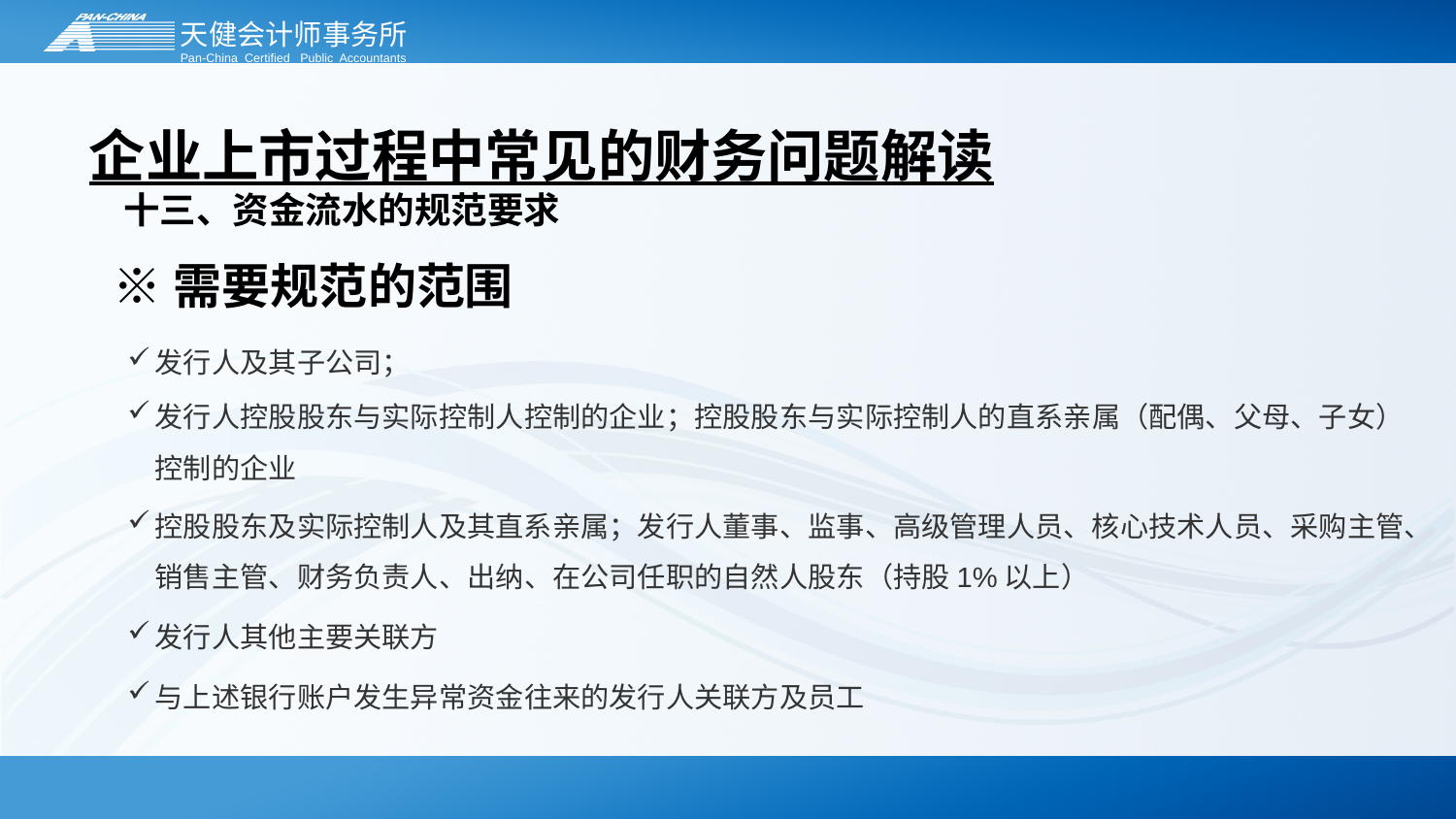

# 企业上市过程中常见的财务问题解读
十三、资金流水的规范要求
※需要规范的范围
发行人及其子公司；
发行人控股股东与实际控制人控制的企业；控股股东与实际控制人的直系亲属（配偶、父母、子女）控制的企业
控股股东及实际控制人及其直系亲属；发行人董事、监事、高级管理人员、核心技术人员、采购主管、销售主管、财务负责人、出纳、在公司任职的自然人股东（持股1%以上）
发行人其他主要关联方
与上述银行账户发生异常资金往来的发行人关联方及员工
27